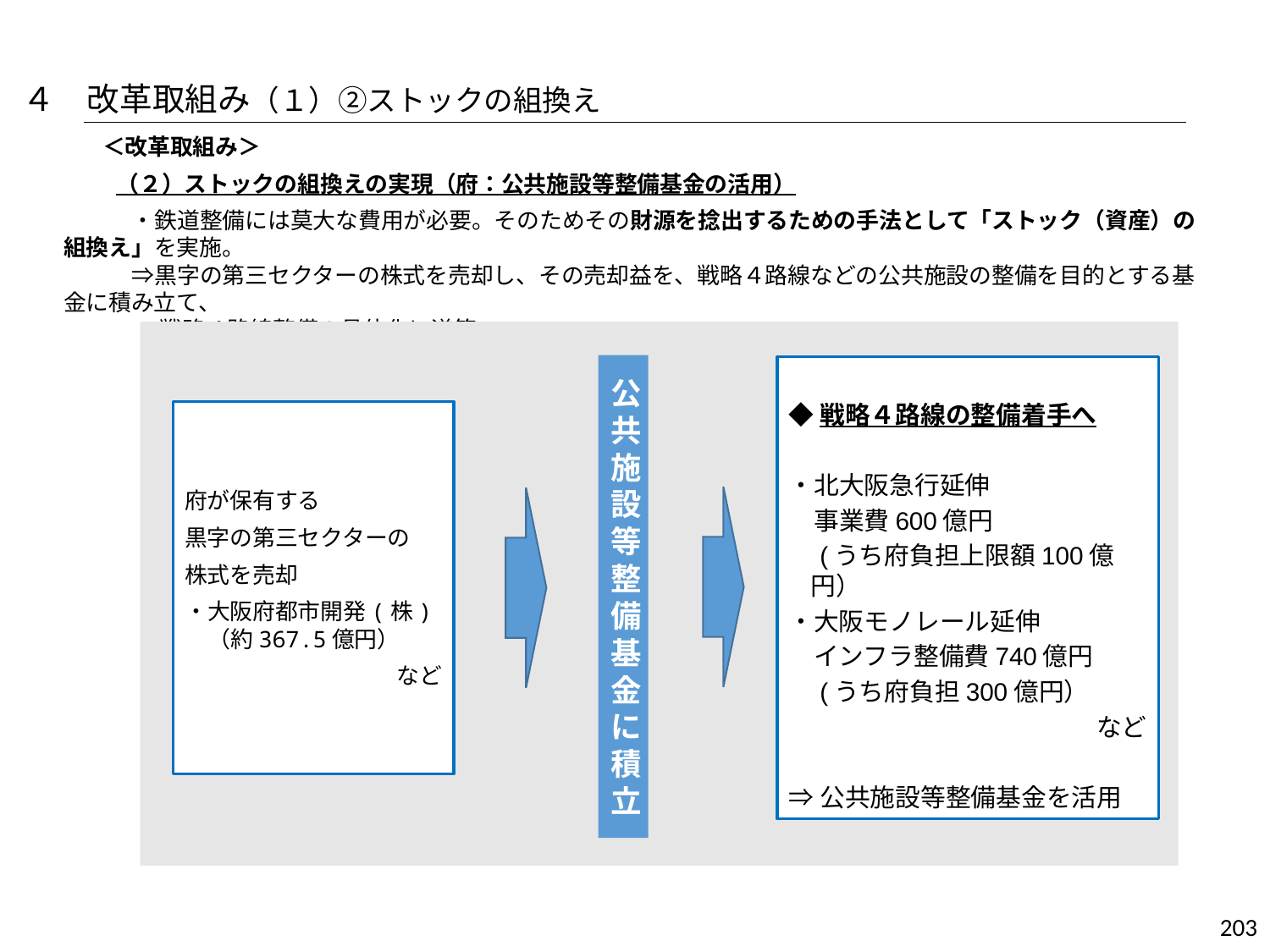

４　改革取組み（１）②ストックの組換え
＜改革取組み＞
（２）ストックの組換えの実現（府：公共施設等整備基金の活用）
　　　・鉄道整備には莫大な費用が必要。そのためその財源を捻出するための手法として「ストック（資産）の組換え」を実施。
　　　⇒黒字の第三セクターの株式を売却し、その売却益を、戦略４路線などの公共施設の整備を目的とする基金に積み立て、
　　　　 戦略４路線整備の具体化に道筋。

公共施設等整備基金に積立

◆戦略４路線の整備着手へ

・北大阪急行延伸
　事業費600億円
　(うち府負担上限額100億円）
・大阪モノレール延伸
　インフラ整備費740億円
　(うち府負担300億円）
など

⇒公共施設等整備基金を活用
府が保有する
黒字の第三セクターの
株式を売却
・大阪府都市開発(株)（約367.5億円）
など

203